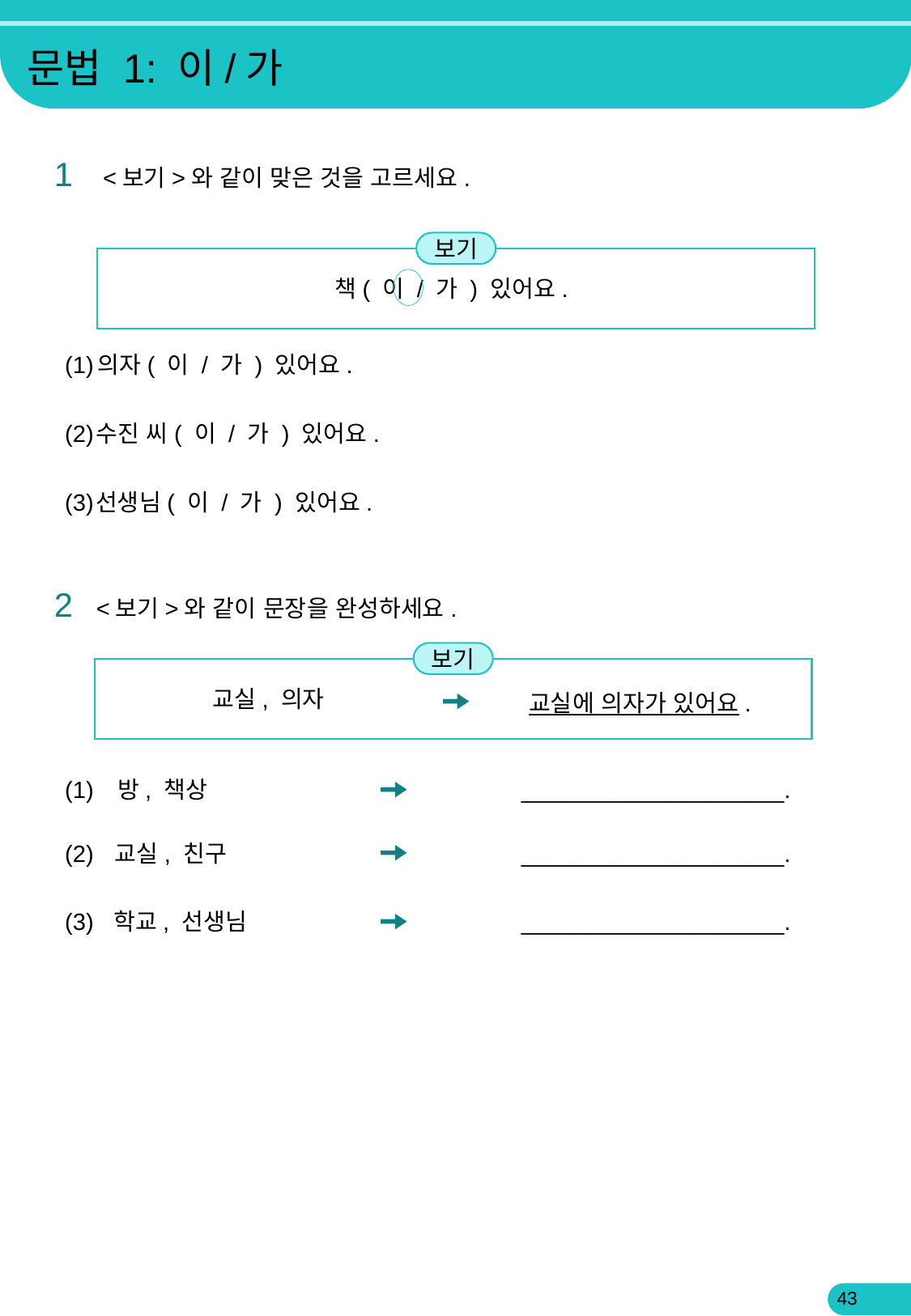

문법 1: 이/가
1
 <보기>와 같이 맞은 것을 고르세요.
보기

책( 이 / 가 ) 있어요.

(1)
의자( 이 / 가 ) 있어요.
(2)
수진 씨( 이 / 가 ) 있어요.
(3)
선생님( 이 / 가 ) 있어요.
2
<보기>와 같이 문장을 완성하세요.
보기

교실, 의자
교실에 의자가 있어요.

(1)
방, 책상
____________________.

(2)
교실, 친구
____________________.

(3)
학교, 선생님
____________________.

43